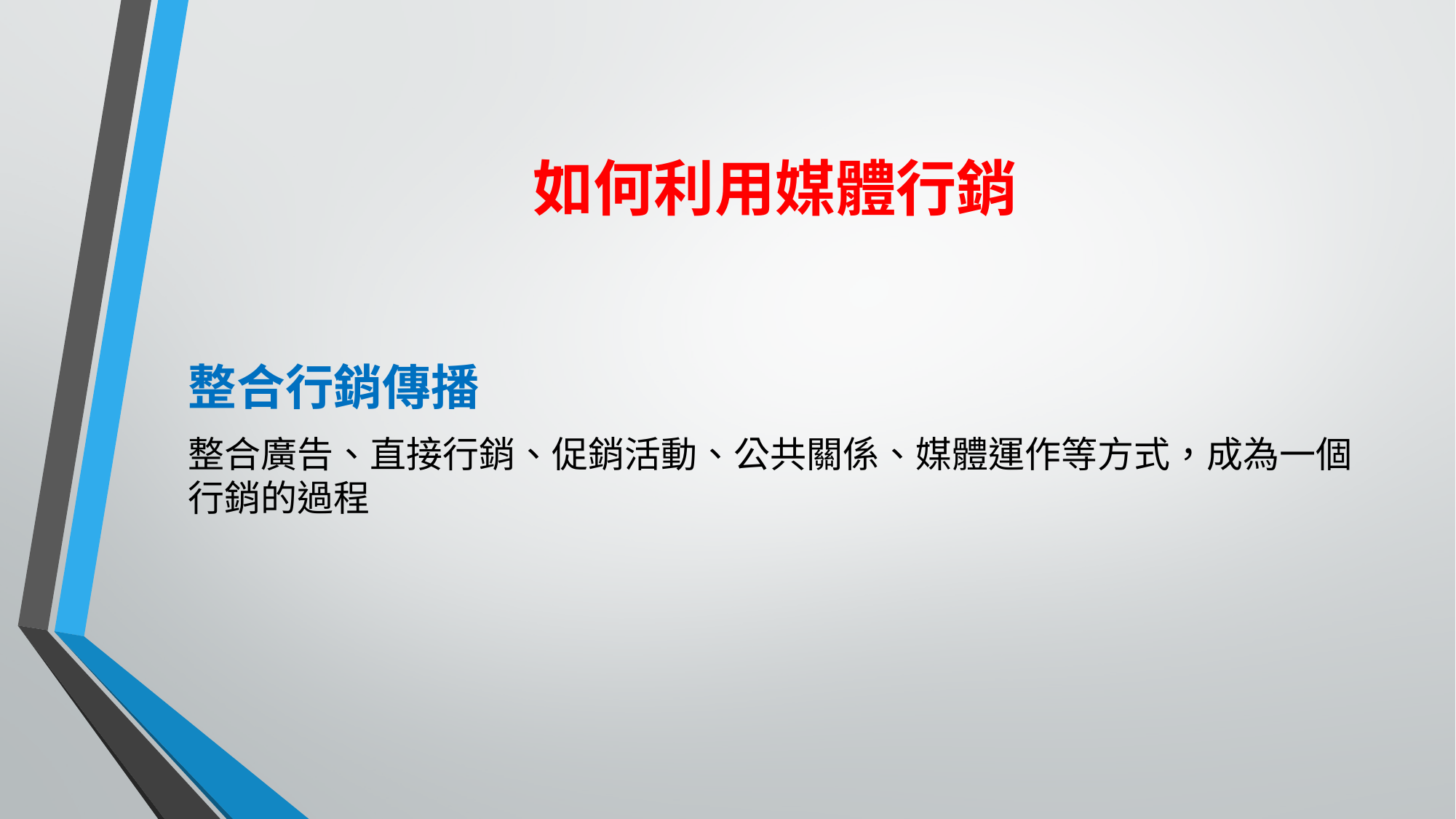

# 如何利用媒體行銷
整合行銷傳播
整合廣告、直接行銷、促銷活動、公共關係、媒體運作等方式，成為一個行銷的過程